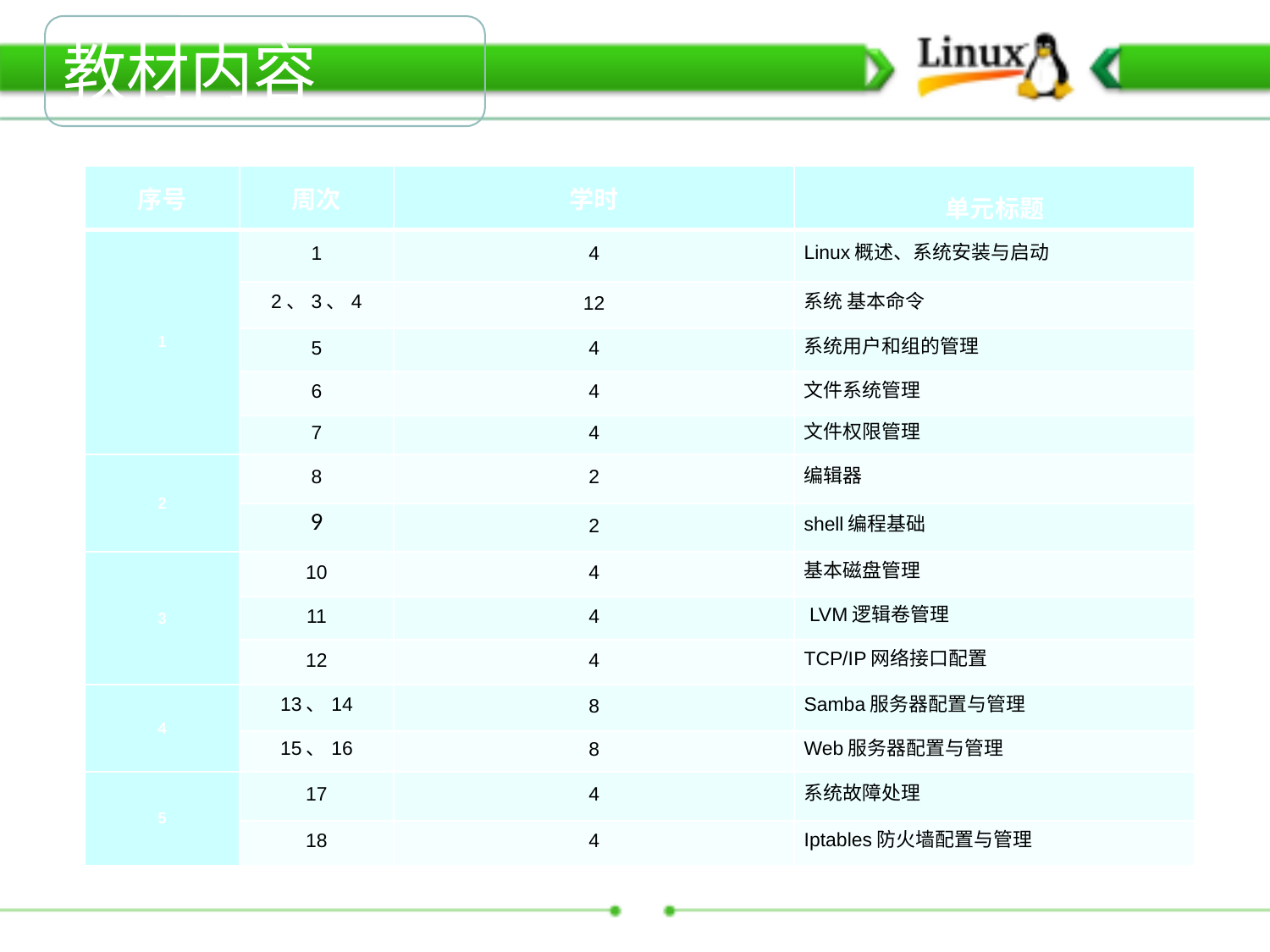

教材内容
| 序号 | 周次 | 学时 | 单元标题 |
| --- | --- | --- | --- |
| 1 | 1 | 4 | Linux概述、系统安装与启动 |
|  | 2、3、4 | 12 | 系统 基本命令 |
|  | 5 | 4 | 系统用户和组的管理 |
|  | 6 | 4 | 文件系统管理 |
|  | 7 | 4 | 文件权限管理 |
| 2 | 8 | 2 | 编辑器 |
|  | 9 | 2 | shell编程基础 |
| 3 | 10 | 4 | 基本磁盘管理 |
|  | 11 | 4 | LVM逻辑卷管理 |
|  | 12 | 4 | TCP/IP网络接口配置 |
| 4 | 13、14 | 8 | Samba服务器配置与管理 |
|  | 15、16 | 8 | Web服务器配置与管理 |
| 5 | 17 | 4 | 系统故障处理 |
|  | 18 | 4 | Iptables防火墙配置与管理 |
33